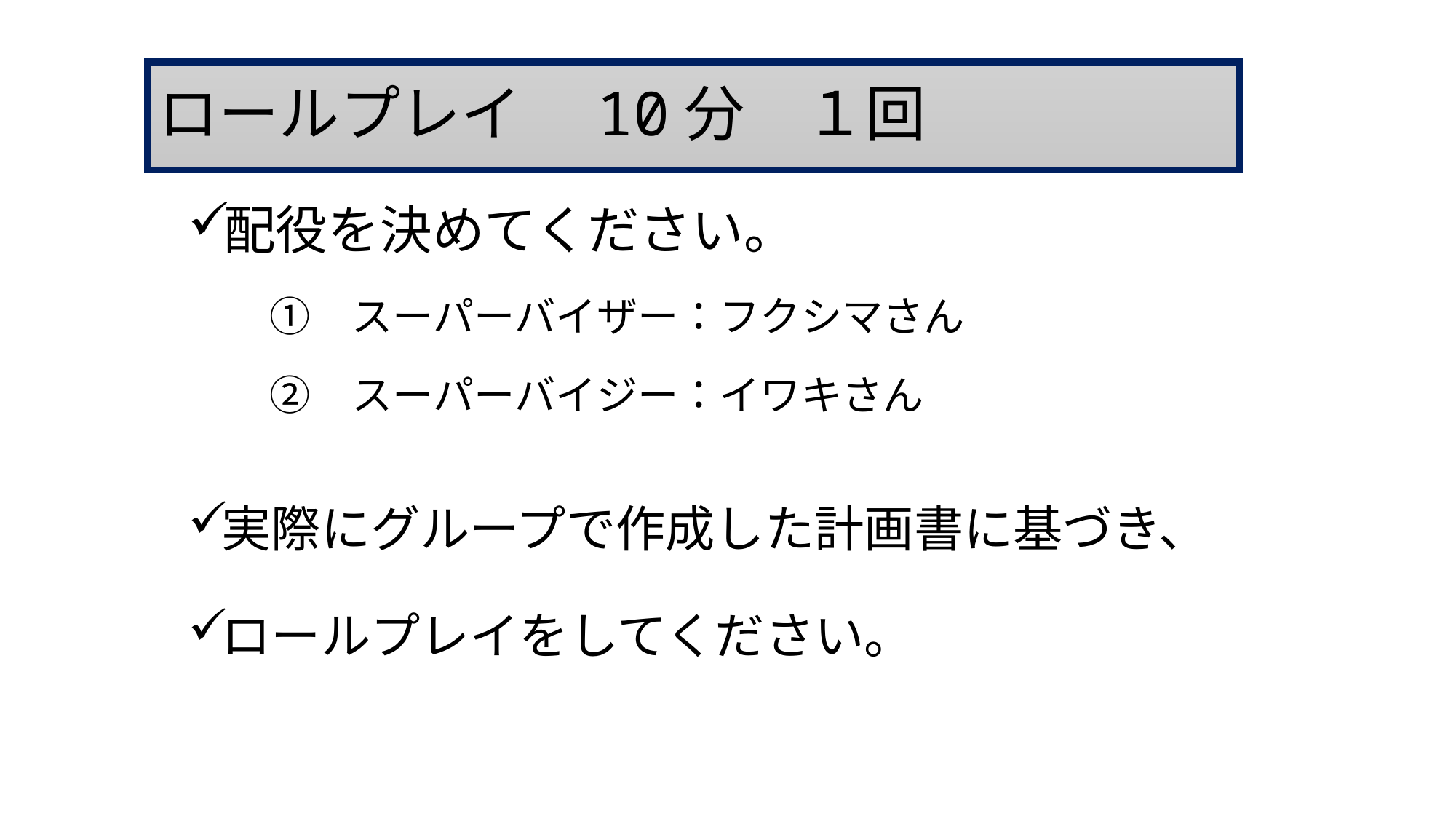

# ロールプレイ　10分　１回
配役を決めてください。
　　①　スーパーバイザー：フクシマさん
　　②　スーパーバイジー：イワキさん

実際にグループで作成した計画書に基づき、

ロールプレイをしてください。